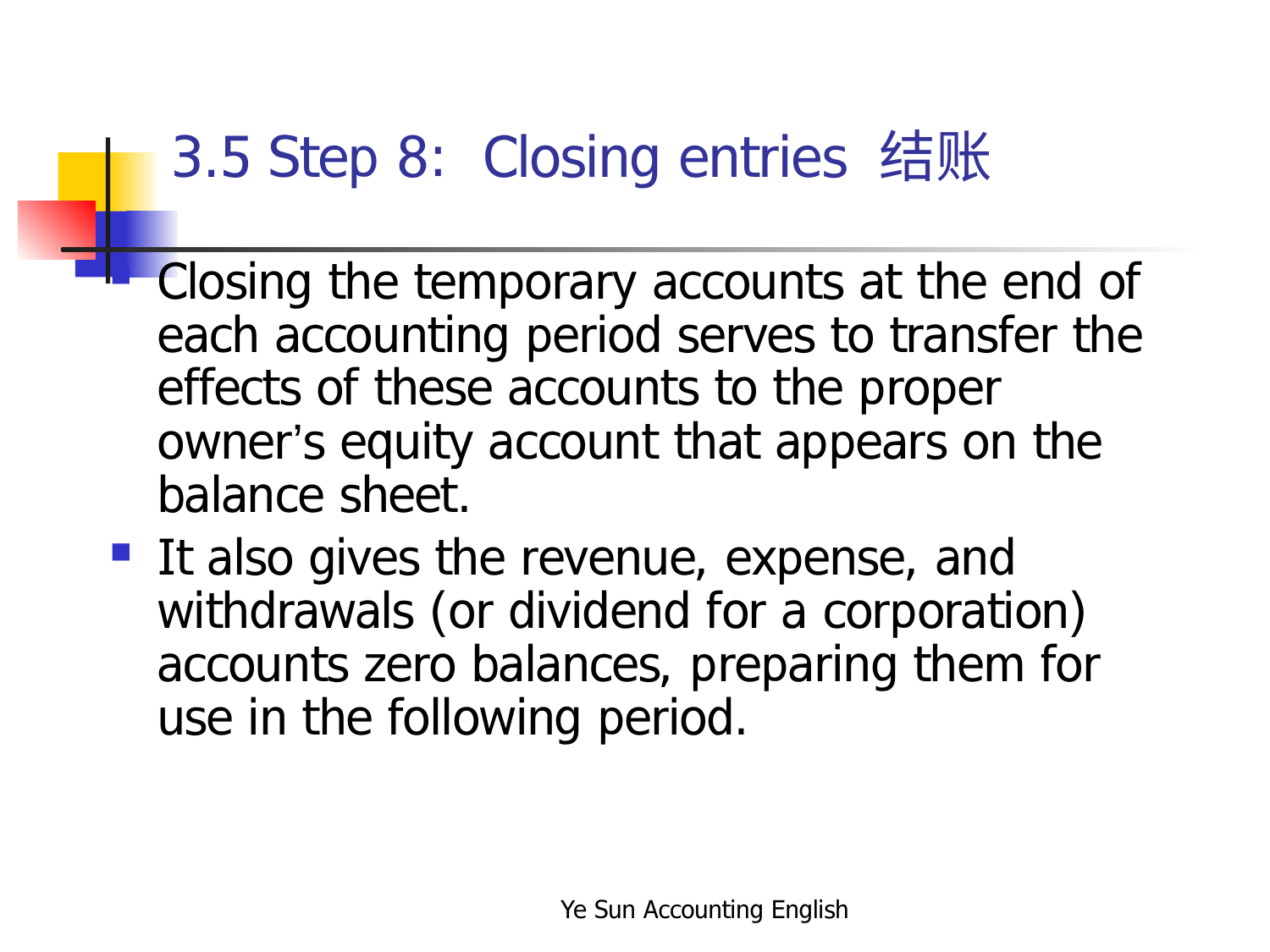

# 3.5 Step 8:  Closing entries 结账
Closing the temporary accounts at the end of each accounting period serves to transfer the effects of these accounts to the proper owner’s equity account that appears on the balance sheet.
It also gives the revenue, expense, and withdrawals (or dividend for a corporation) accounts zero balances, preparing them for use in the following period.
Ye Sun Accounting English
45